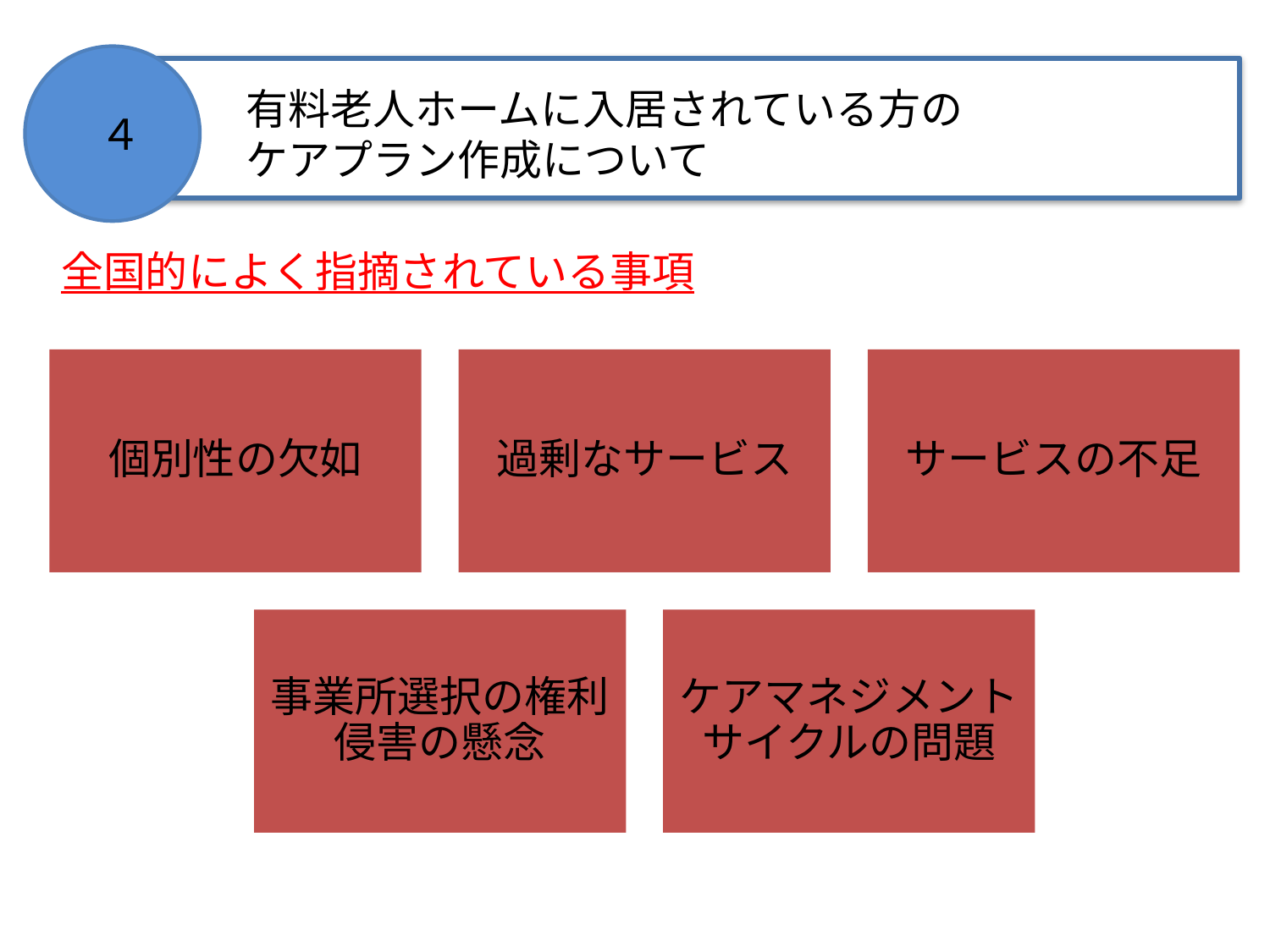

有料老人ホームに入居されている方の
ケアプラン作成について
４
全国的によく指摘されている事項
個別性の欠如
過剰なサービス
サービスの不足
事業所選択の権利侵害の懸念
ケアマネジメントサイクルの問題